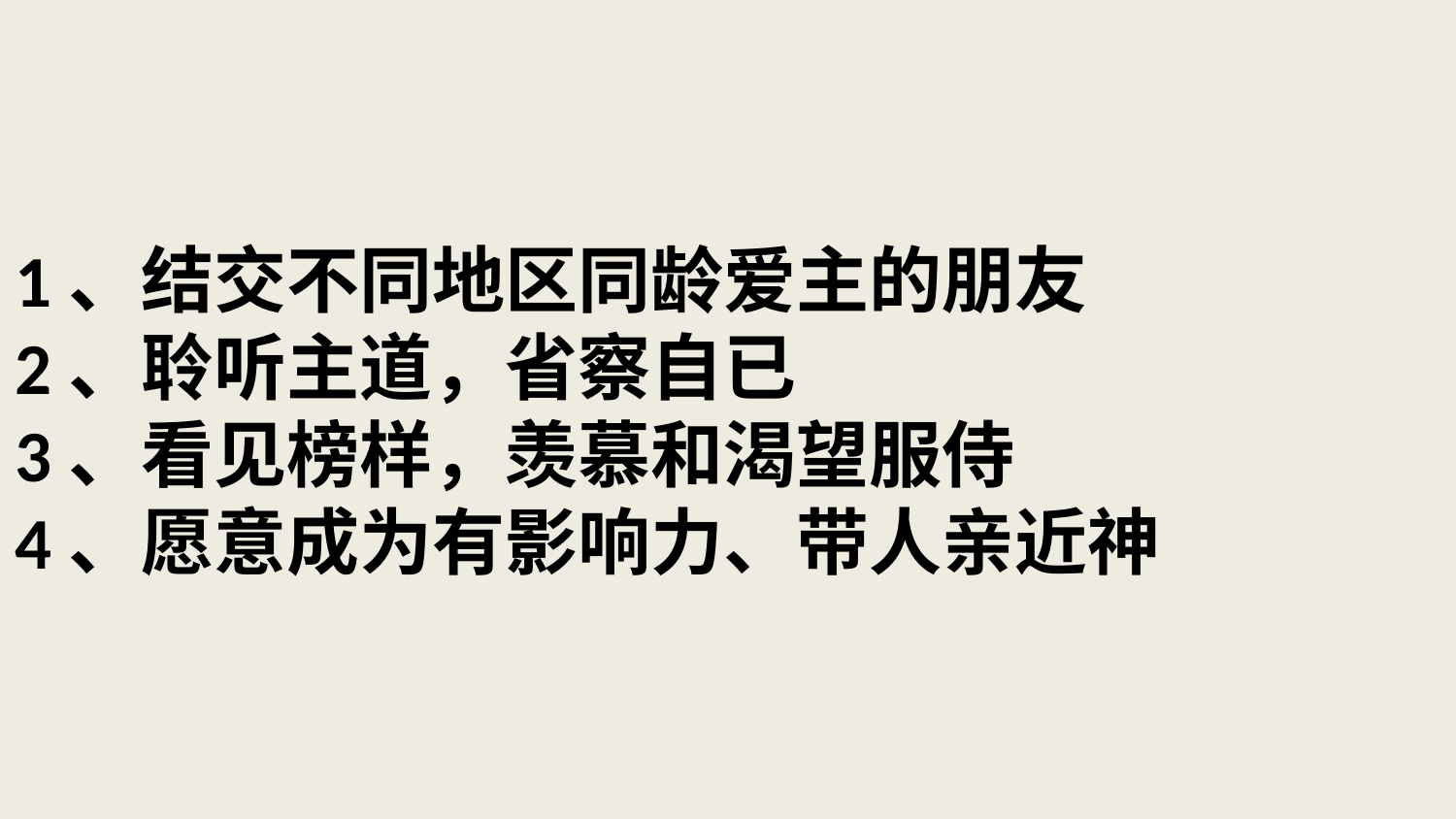

# 1、结交不同地区同龄爱主的朋友 2、聆听主道，省察自已 3、看见榜样，羡慕和渴望服侍 4、愿意成为有影响力、带人亲近神